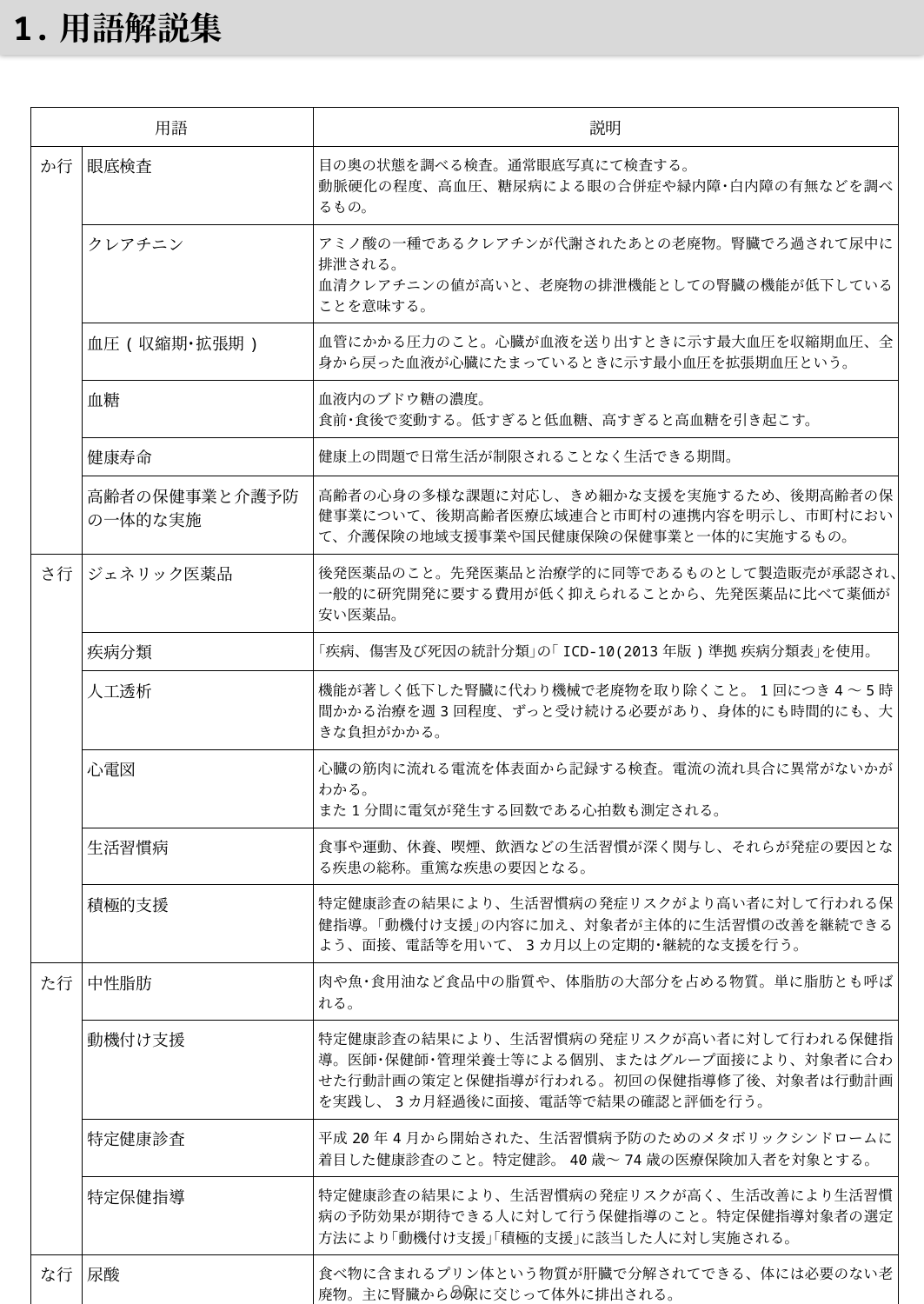

1.用語解説集
| 用語 |  | 説明 |
| --- | --- | --- |
| か行 | 眼底検査 | 目の奥の状態を調べる検査。通常眼底写真にて検査する。 動脈硬化の程度、高血圧、糖尿病による眼の合併症や緑内障･白内障の有無などを調べるもの。 |
|  | クレアチニン | アミノ酸の一種であるクレアチンが代謝されたあとの老廃物。腎臓でろ過されて尿中に排泄される。 血清クレアチニンの値が高いと、老廃物の排泄機能としての腎臓の機能が低下していることを意味する。 |
|  | 血圧(収縮期･拡張期) | 血管にかかる圧力のこと。心臓が血液を送り出すときに示す最大血圧を収縮期血圧、全身から戻った血液が心臓にたまっているときに示す最小血圧を拡張期血圧という。 |
|  | 血糖 | 血液内のブドウ糖の濃度。 食前･食後で変動する。低すぎると低血糖、高すぎると高血糖を引き起こす。 |
|  | 健康寿命 | 健康上の問題で日常生活が制限されることなく生活できる期間。 |
|  | 高齢者の保健事業と介護予防の一体的な実施 | 高齢者の心身の多様な課題に対応し、きめ細かな支援を実施するため、後期高齢者の保健事業について、後期高齢者医療広域連合と市町村の連携内容を明示し、市町村において、介護保険の地域支援事業や国民健康保険の保健事業と一体的に実施するもの。 |
| さ行 | ジェネリック医薬品 | 後発医薬品のこと。先発医薬品と治療学的に同等であるものとして製造販売が承認され、一般的に研究開発に要する費用が低く抑えられることから、先発医薬品に比べて薬価が安い医薬品。 |
|  | 疾病分類 | ｢疾病、傷害及び死因の統計分類｣の｢ICD-10(2013年版)準拠 疾病分類表｣を使用。 |
|  | 人工透析 | 機能が著しく低下した腎臓に代わり機械で老廃物を取り除くこと。1回につき4～5時間かかる治療を週3回程度、ずっと受け続ける必要があり、身体的にも時間的にも、大きな負担がかかる。 |
|  | 心電図 | 心臓の筋肉に流れる電流を体表面から記録する検査。電流の流れ具合に異常がないかがわかる。 また1分間に電気が発生する回数である心拍数も測定される。 |
|  | 生活習慣病 | 食事や運動、休養、喫煙、飲酒などの生活習慣が深く関与し、それらが発症の要因となる疾患の総称。重篤な疾患の要因となる。 |
|  | 積極的支援 | 特定健康診査の結果により、生活習慣病の発症リスクがより高い者に対して行われる保健指導。｢動機付け支援｣の内容に加え、対象者が主体的に生活習慣の改善を継続できるよう、面接、電話等を用いて、3カ月以上の定期的･継続的な支援を行う。 |
| た行 | 中性脂肪 | 肉や魚･食用油など食品中の脂質や、体脂肪の大部分を占める物質。単に脂肪とも呼ばれる。 |
|  | 動機付け支援 | 特定健康診査の結果により、生活習慣病の発症リスクが高い者に対して行われる保健指導。医師･保健師･管理栄養士等による個別、またはグループ面接により、対象者に合わせた行動計画の策定と保健指導が行われる。初回の保健指導修了後、対象者は行動計画を実践し、3カ月経過後に面接、電話等で結果の確認と評価を行う。 |
|  | 特定健康診査 | 平成20年4月から開始された、生活習慣病予防のためのメタボリックシンドロームに着目した健康診査のこと。特定健診。40歳～74歳の医療保険加入者を対象とする。 |
|  | 特定保健指導 | 特定健康診査の結果により、生活習慣病の発症リスクが高く、生活改善により生活習慣病の予防効果が期待できる人に対して行う保健指導のこと。特定保健指導対象者の選定方法により｢動機付け支援｣｢積極的支援｣に該当した人に対し実施される。 |
| な行 | 尿酸 | 食べ物に含まれるプリン体という物質が肝臓で分解されてできる、体には必要のない老廃物。主に腎臓からの尿に交じって体外に排出される。 |
| は行 | 標準化死亡比 | 標準化死亡比は、基準死亡率(人口10万対の死亡数)を対象地域に当てはめた場合に、計算により求められる期待される死亡数と実際に観察された死亡数とを比較するものである。我が国の平均を100としており、標準化死亡比が100以上の場合は我が国の平均より死亡率が多いと判断され、100以下の場合は死亡率が低いと判断される。 |
90